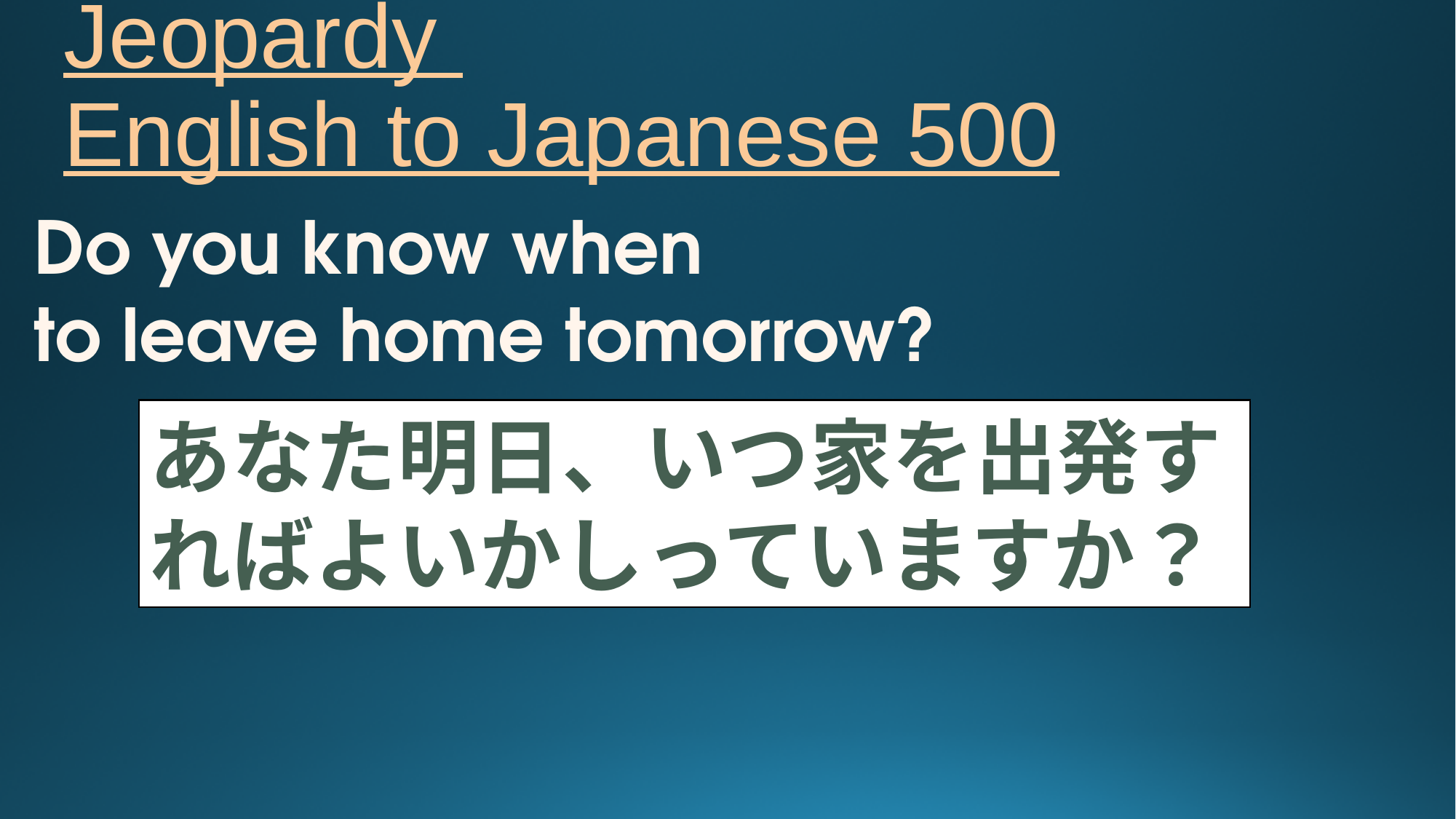

# Jeopardy English to Japanese 500
Do you know when
to leave home tomorrow?
あなた明日、いつ家を出発すればよいかしっていますか？